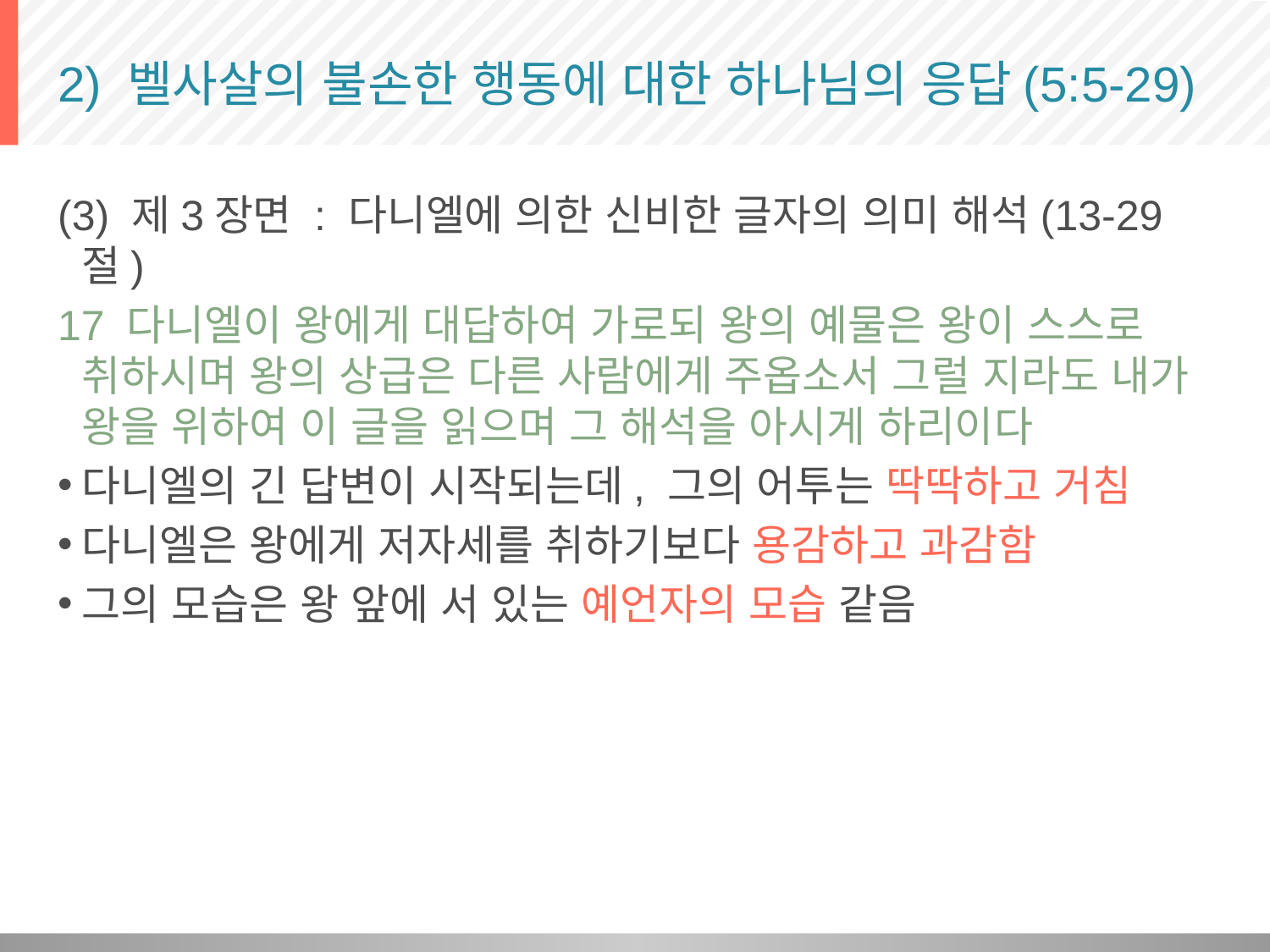

# 2) 벨사살의 불손한 행동에 대한 하나님의 응답(5:5-29)
(3) 제3장면 : 다니엘에 의한 신비한 글자의 의미 해석(13-29절)
17 다니엘이 왕에게 대답하여 가로되 왕의 예물은 왕이 스스로 취하시며 왕의 상급은 다른 사람에게 주옵소서 그럴 지라도 내가 왕을 위하여 이 글을 읽으며 그 해석을 아시게 하리이다
다니엘의 긴 답변이 시작되는데, 그의 어투는 딱딱하고 거침
다니엘은 왕에게 저자세를 취하기보다 용감하고 과감함
그의 모습은 왕 앞에 서 있는 예언자의 모습 같음